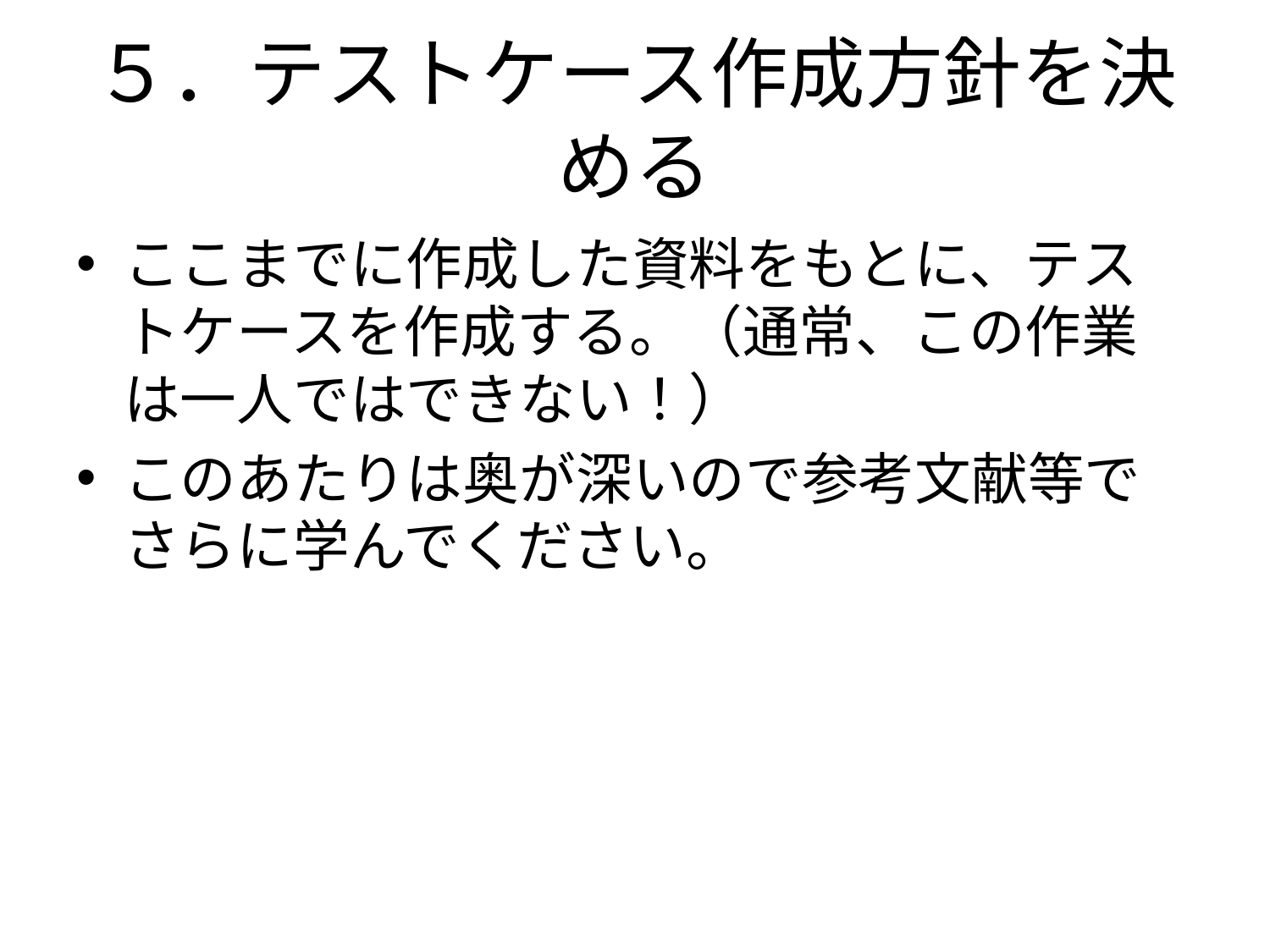

# ５．テストケース作成方針を決める
ここまでに作成した資料をもとに、テストケースを作成する。（通常、この作業は一人ではできない！）
このあたりは奥が深いので参考文献等でさらに学んでください。